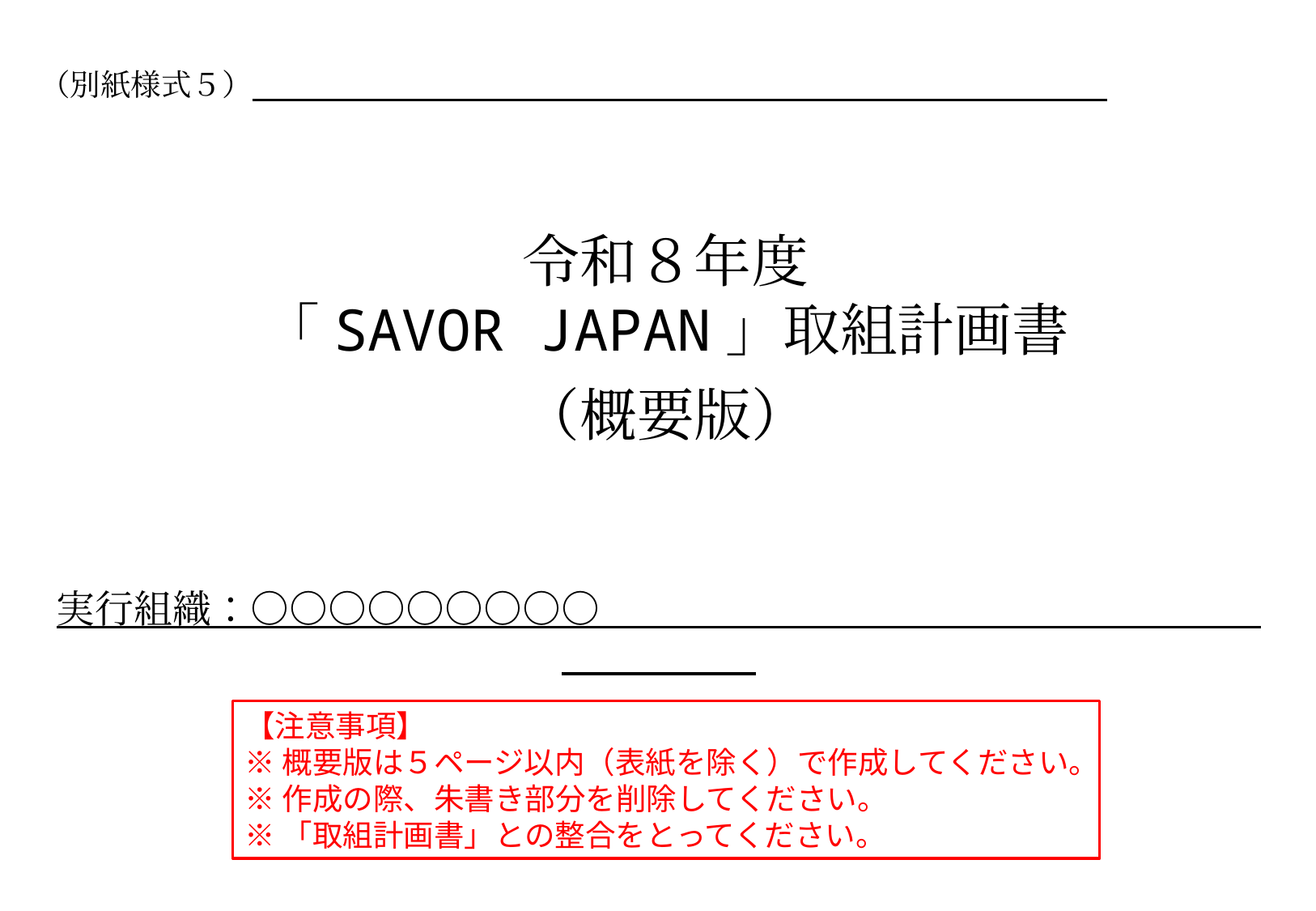

（別紙様式５）
令和８年度
「SAVOR JAPAN」取組計画書

（概要版）
実行組織：○○○○○○○○○
【注意事項】
※概要版は５ページ以内（表紙を除く）で作成してください。
※作成の際、朱書き部分を削除してください。
※「取組計画書」との整合をとってください。